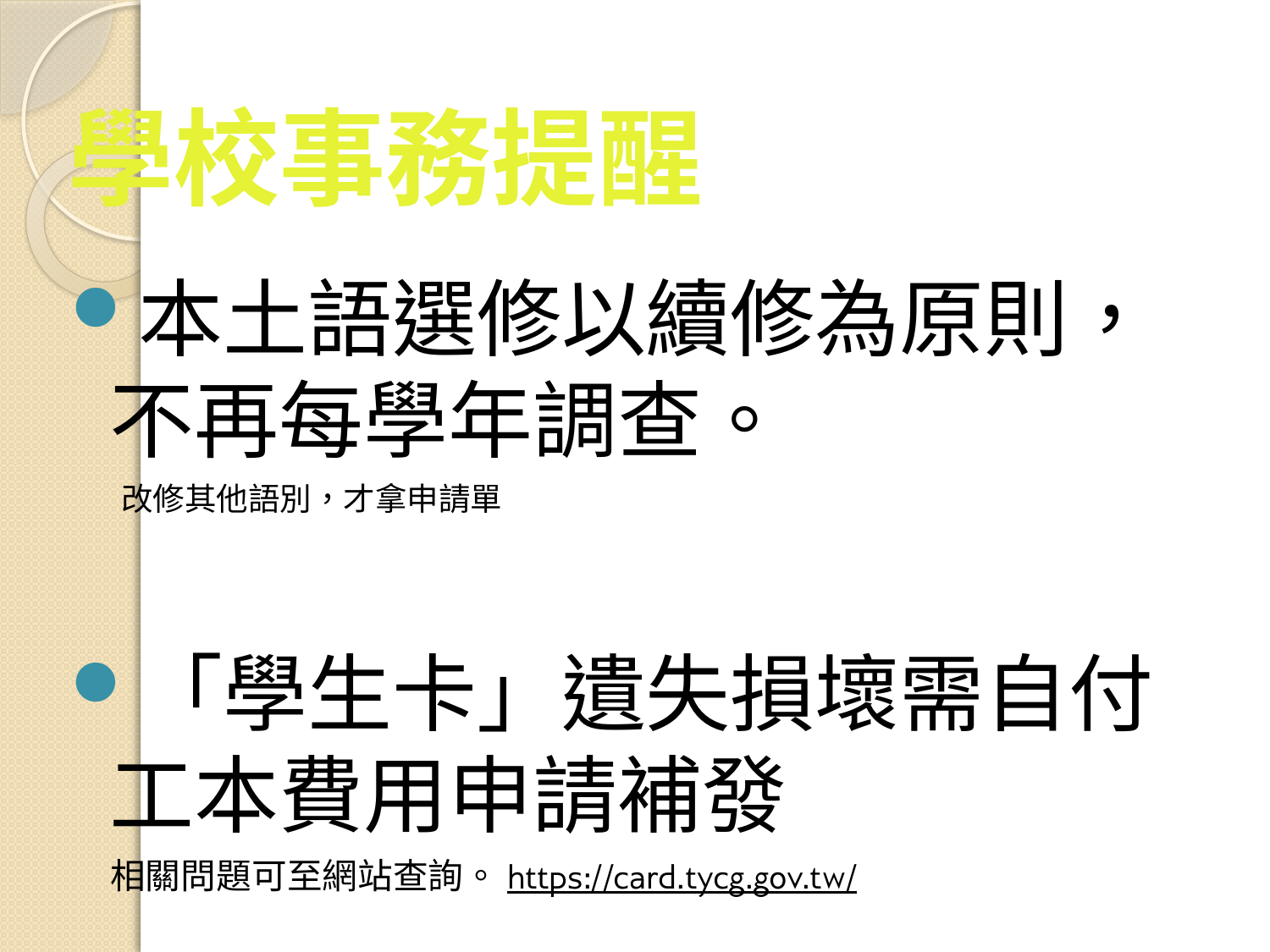

# 學校事務提醒
本土語選修以續修為原則，不再每學年調查。
      改修其他語別，才拿申請單

「學生卡」遺失損壞需自付工本費用申請補發
    相關問題可至網站查詢。https://card.tycg.gov.tw/